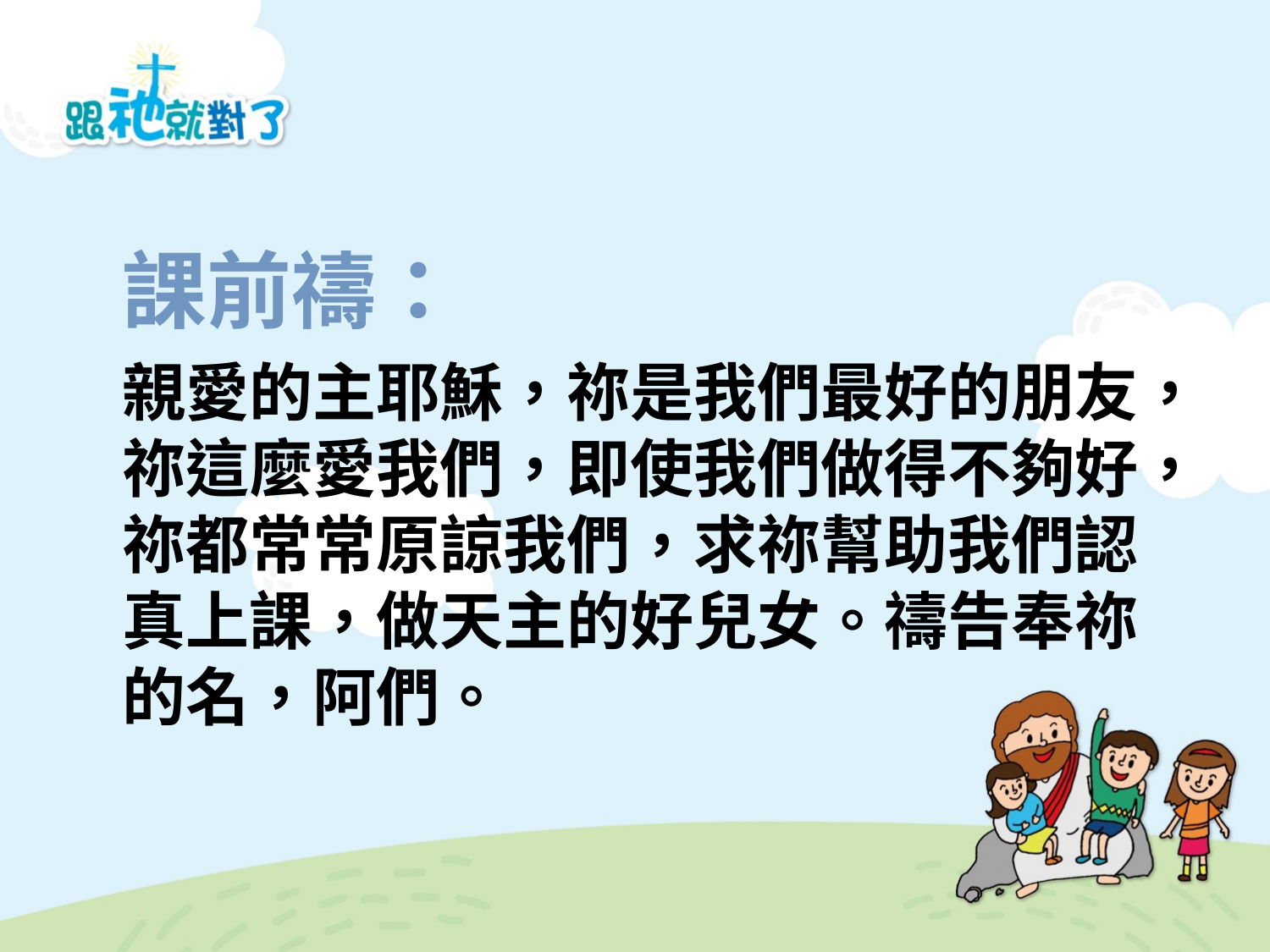

課前禱：
親愛的主耶穌，祢是我們最好的朋友，祢這麼愛我們，即使我們做得不夠好，祢都常常原諒我們，求祢幫助我們認真上課，做天主的好兒女。禱告奉祢的名，阿們。